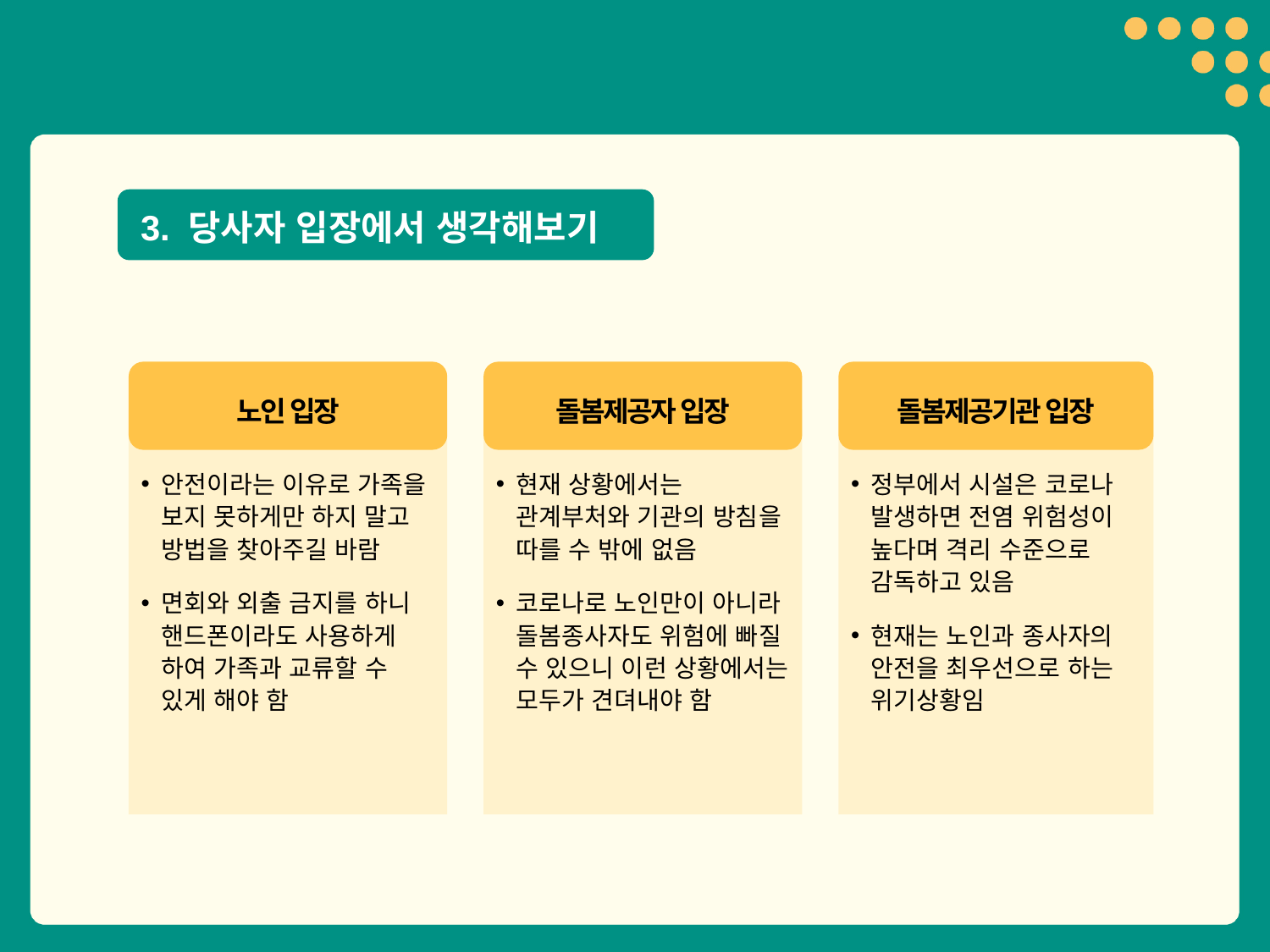

3. 당사자 입장에서 생각해보기
노인 입장
돌봄제공자 입장
돌봄제공기관 입장

안전이라는 이유로 가족을 보지 못하게만 하지 말고 방법을 찾아주길 바람
면회와 외출 금지를 하니 핸드폰이라도 사용하게 하여 가족과 교류할 수 있게 해야 함

현재 상황에서는 관계부처와 기관의 방침을 따를 수 밖에 없음
코로나로 노인만이 아니라 돌봄종사자도 위험에 빠질 수 있으니 이런 상황에서는 모두가 견뎌내야 함

정부에서 시설은 코로나 발생하면 전염 위험성이 높다며 격리 수준으로 감독하고 있음
현재는 노인과 종사자의 안전을 최우선으로 하는 위기상황임

25